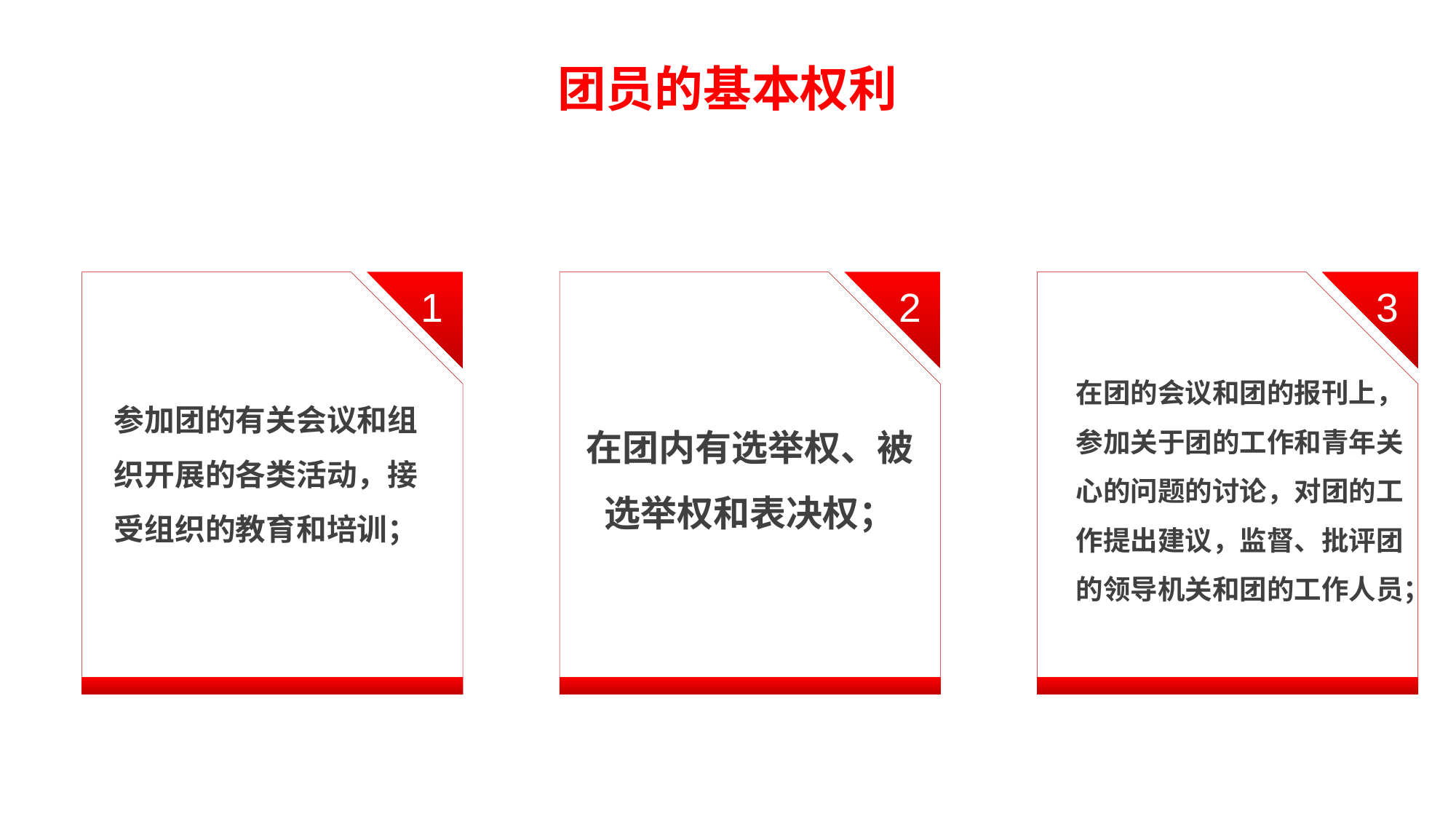

团员的基本权利

1

2

3

在团的会议和团的报刊上，参加关于团的工作和青年关心的问题的讨论，对团的工作提出建议，监督、批评团的领导机关和团的工作人员；
参加团的有关会议和组织开展的各类活动，接受组织的教育和培训；
在团内有选举权、被选举权和表决权；